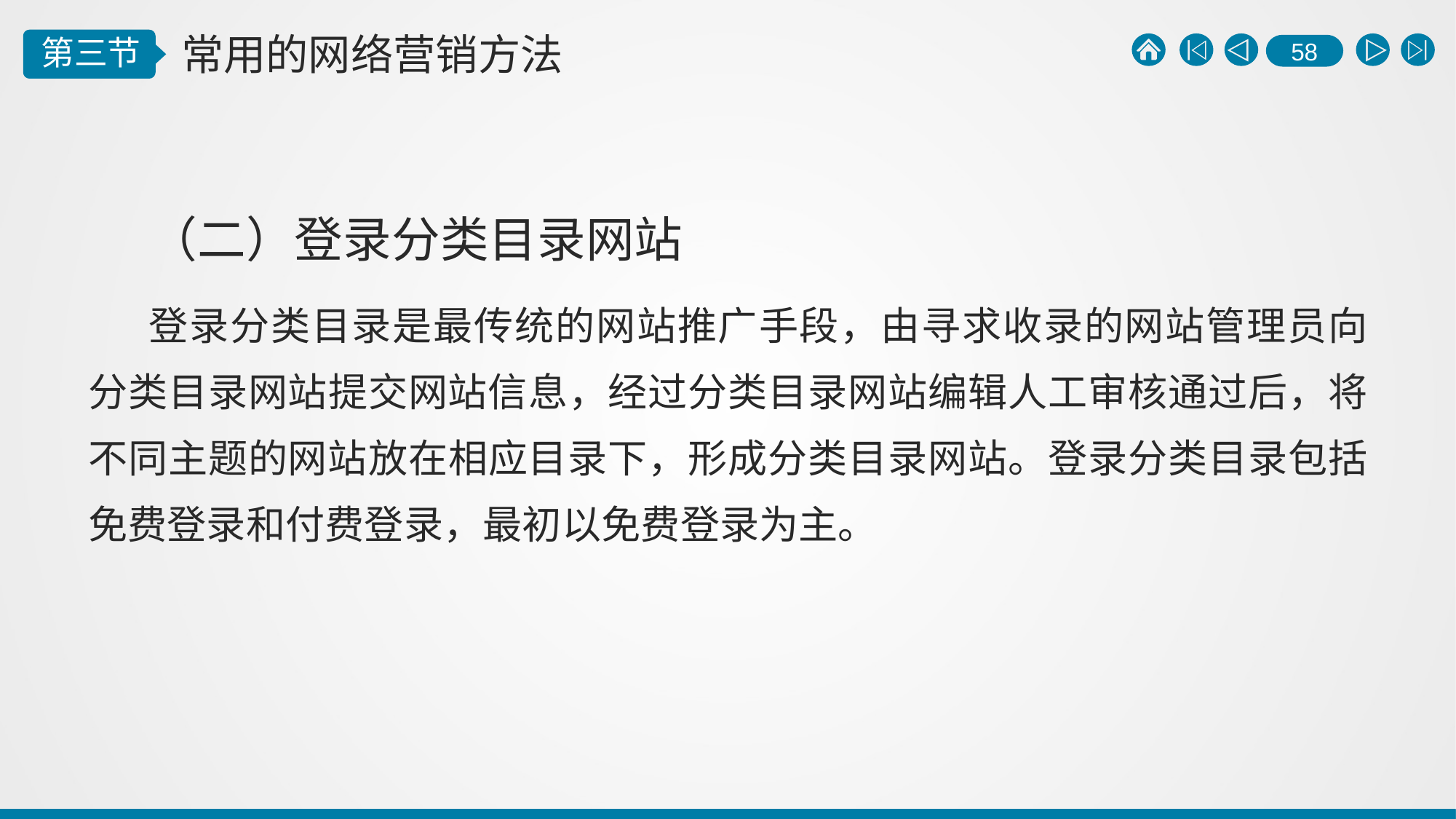

（二）登录分类目录网站
登录分类目录是最传统的网站推广手段，由寻求收录的网站管理员向分类目录网站提交网站信息，经过分类目录网站编辑人工审核通过后，将不同主题的网站放在相应目录下，形成分类目录网站。登录分类目录包括免费登录和付费登录，最初以免费登录为主。